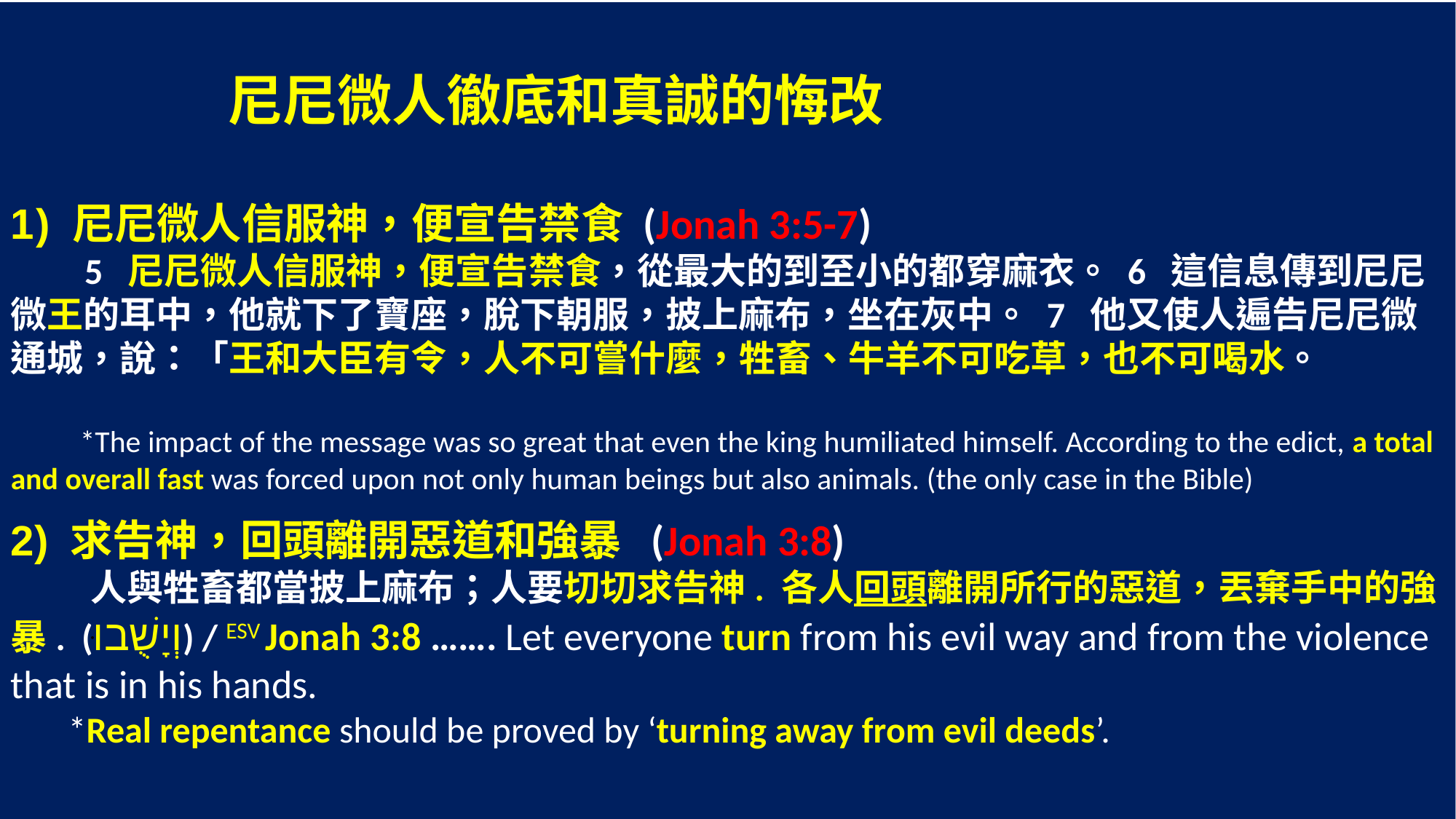

尼尼微人徹底和真誠的悔改

尼尼微人信服神，便宣告禁食 (Jonah 3:5-7)
         5  尼尼微人信服神，便宣告禁食，從最大的到至小的都穿麻衣。 6  這信息傳到尼尼微王的耳中，他就下了寶座，脫下朝服，披上麻布，坐在灰中。 7  他又使人遍告尼尼微通城，說：「王和大臣有令，人不可嘗什麼，牲畜、牛羊不可吃草，也不可喝水。

          *The impact of the message was so great that even the king humiliated himself. According to the edict, a total and overall fast was forced upon not only human beings but also animals. (the only case in the Bible)

2) 求告神，回頭離開惡道和強暴  (Jonah 3:8)
       人與牲畜都當披上麻布；人要切切求告神. 各人回頭離開所行的惡道，丟棄手中的強暴.  (וְיָשֻׁבוּ) / ESV Jonah 3:8 ……. Let everyone turn from his evil way and from the violence that is in his hands.
       *Real repentance should be proved by ‘turning away from evil deeds’.